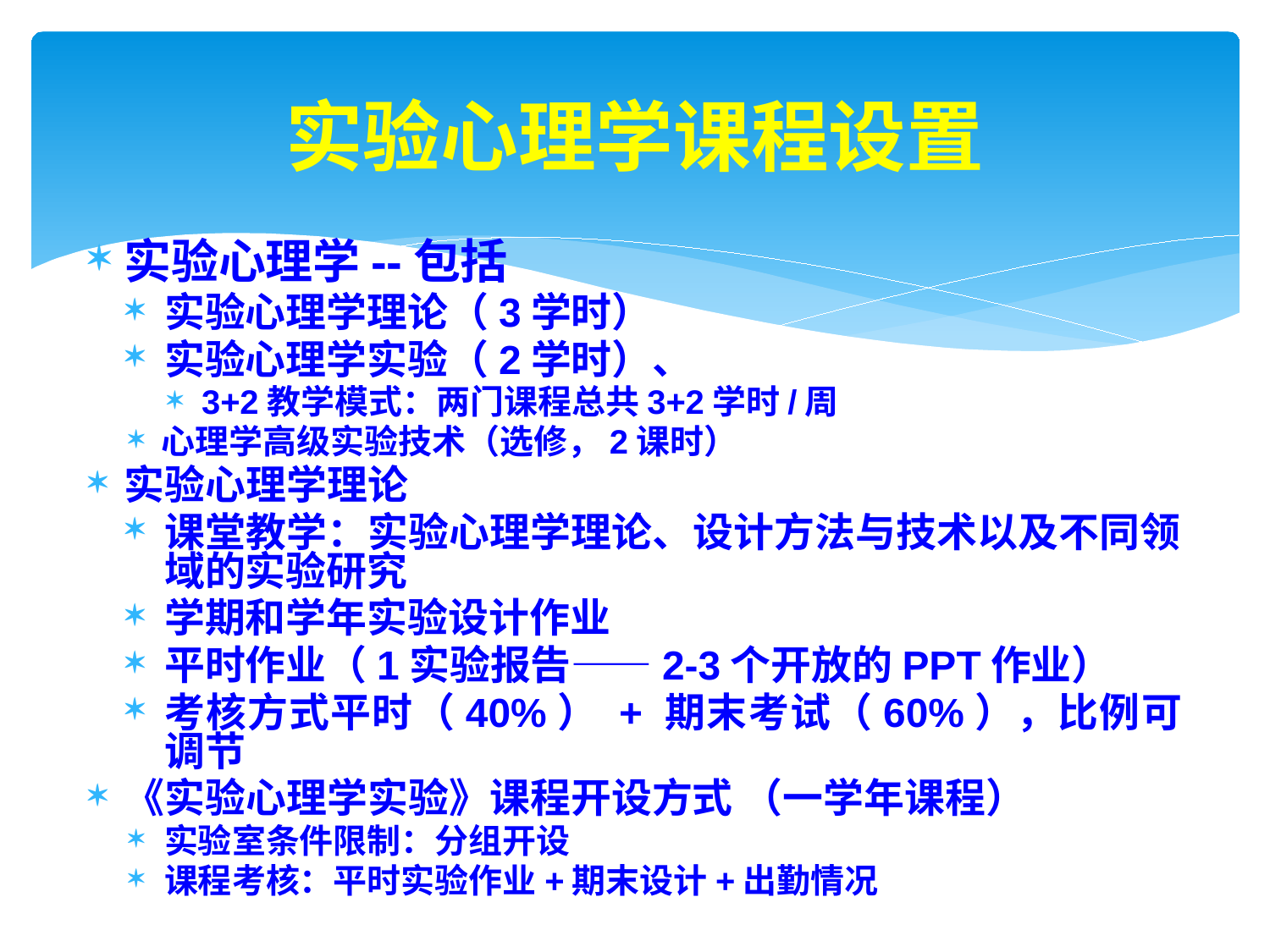

# 实验心理学课程设置
实验心理学--包括
实验心理学理论（3学时）
实验心理学实验（2学时）、
3+2教学模式：两门课程总共3+2学时/周
心理学高级实验技术（选修，2课时）
实验心理学理论
课堂教学：实验心理学理论、设计方法与技术以及不同领域的实验研究
学期和学年实验设计作业
平时作业（1实验报告——2-3个开放的PPT作业）
考核方式平时（40%） + 期末考试（60%），比例可调节
《实验心理学实验》课程开设方式 （一学年课程）
实验室条件限制：分组开设
课程考核：平时实验作业+期末设计+出勤情况